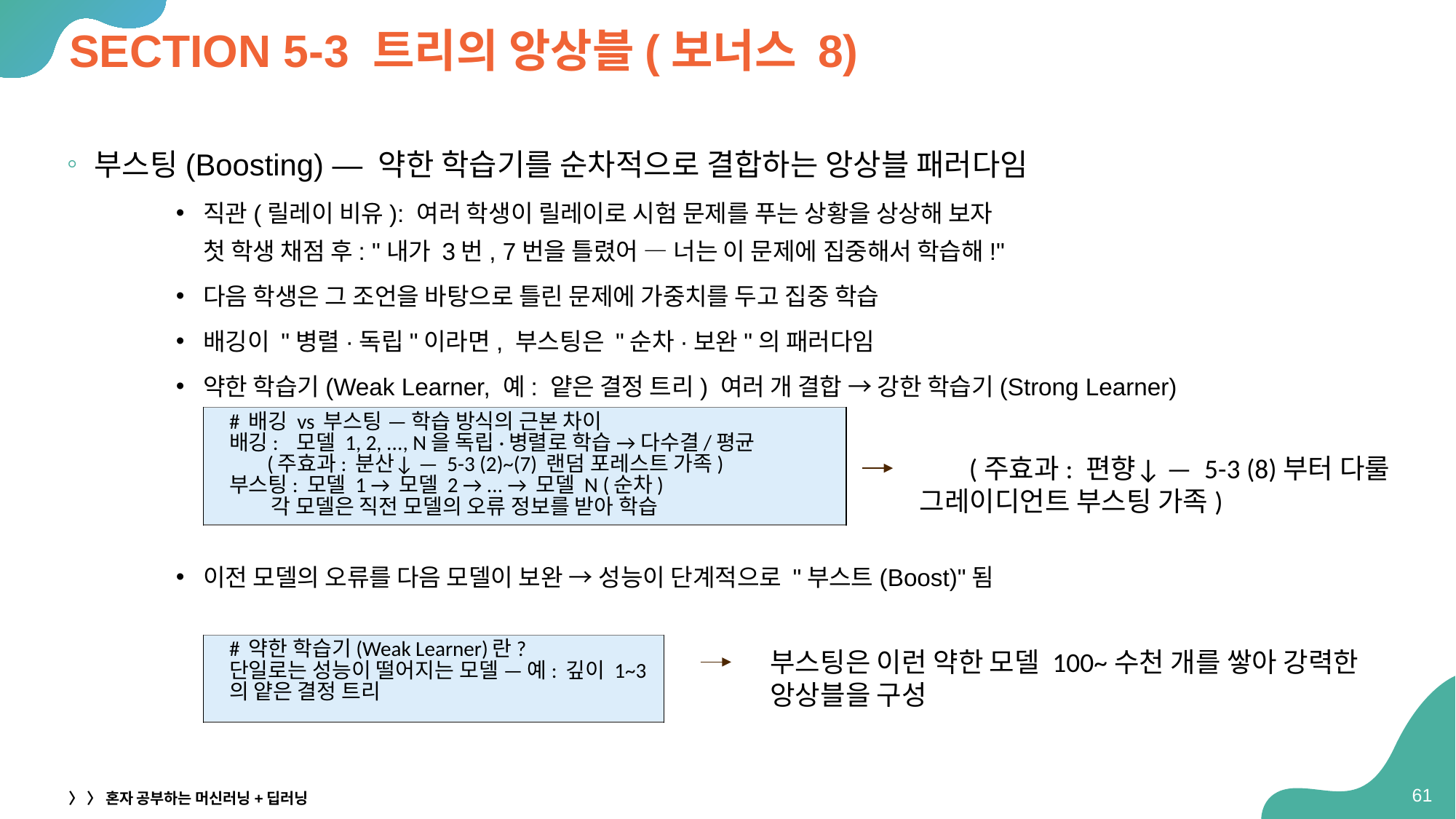

# SECTION 5-3 트리의 앙상블(보너스 8)
부스팅(Boosting) — 약한 학습기를 순차적으로 결합하는 앙상블 패러다임
직관(릴레이 비유): 여러 학생이 릴레이로 시험 문제를 푸는 상황을 상상해 보자
첫 학생 채점 후: "내가 3번, 7번을 틀렸어 — 너는 이 문제에 집중해서 학습해!"
다음 학생은 그 조언을 바탕으로 틀린 문제에 가중치를 두고 집중 학습
배깅이 "병렬·독립"이라면, 부스팅은 "순차·보완"의 패러다임
약한 학습기(Weak Learner, 예: 얕은 결정 트리) 여러 개 결합 → 강한 학습기(Strong Learner)

이전 모델의 오류를 다음 모델이 보완 → 성능이 단계적으로 "부스트(Boost)"됨
| # 배깅 vs 부스팅 — 학습 방식의 근본 차이 배깅: 모델 1, 2, ..., N을 독립·병렬로 학습 → 다수결/평균 (주효과: 분산↓ — 5-3 (2)~(7) 랜덤 포레스트 가족) 부스팅: 모델 1 → 모델 2 → ... → 모델 N (순차) 각 모델은 직전 모델의 오류 정보를 받아 학습 |
| --- |
        (주효과: 편향↓ — 5-3 (8)부터 다룰 그레이디언트 부스팅 가족)
| # 약한 학습기(Weak Learner)란? 단일로는 성능이 떨어지는 모델 — 예: 깊이 1~3의 얕은 결정 트리 |
| --- |
부스팅은 이런 약한 모델 100~수천 개를 쌓아 강력한 앙상블을 구성
61
〉 〉 혼자 공부하는 머신러닝+딥러닝